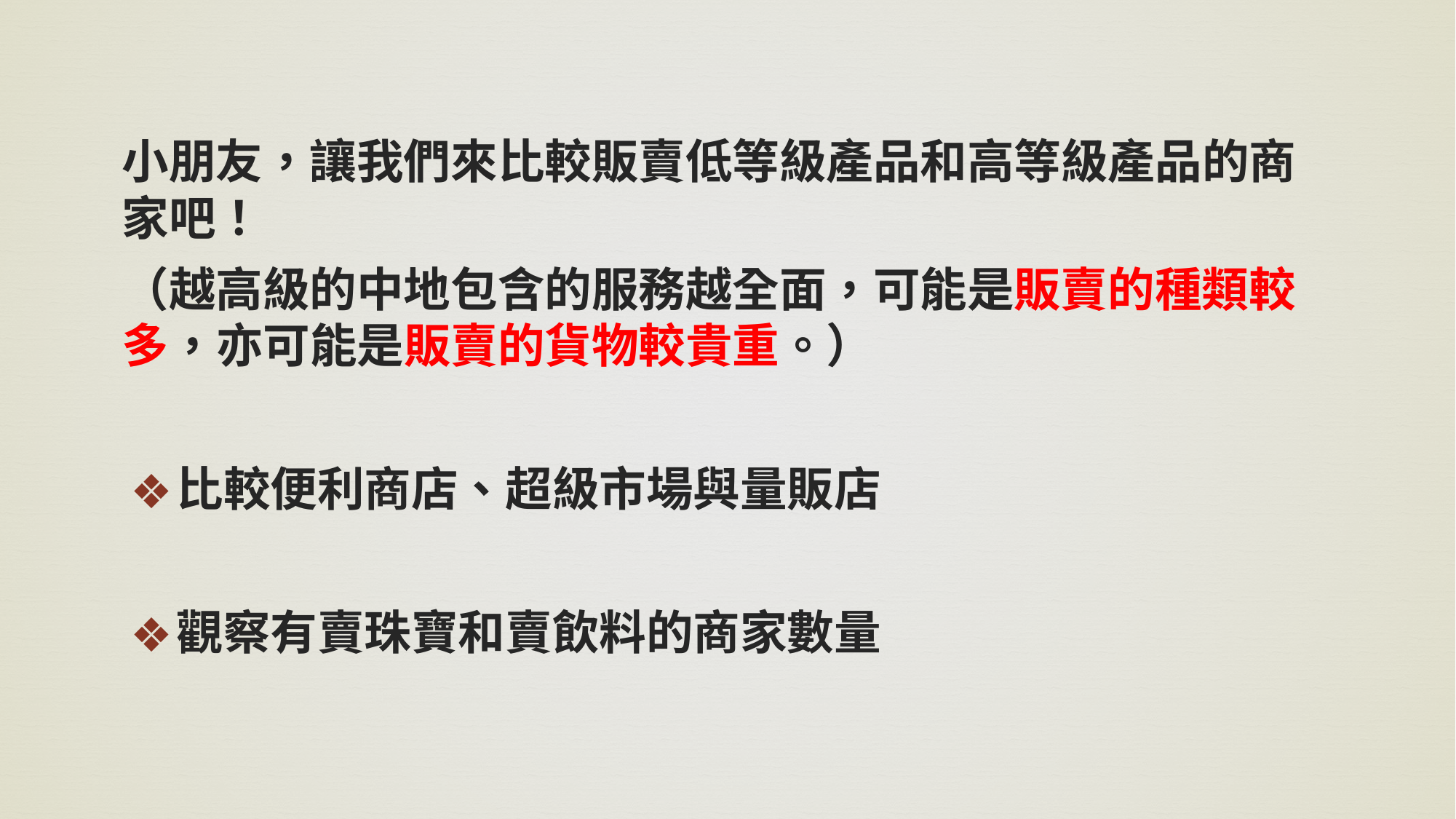

小朋友，讓我們來比較販賣低等級產品和高等級產品的商家吧！
（越高級的中地包含的服務越全面，可能是販賣的種類較多，亦可能是販賣的貨物較貴重。）

比較便利商店、超級市場與量販店

觀察有賣珠寶和賣飲料的商家數量